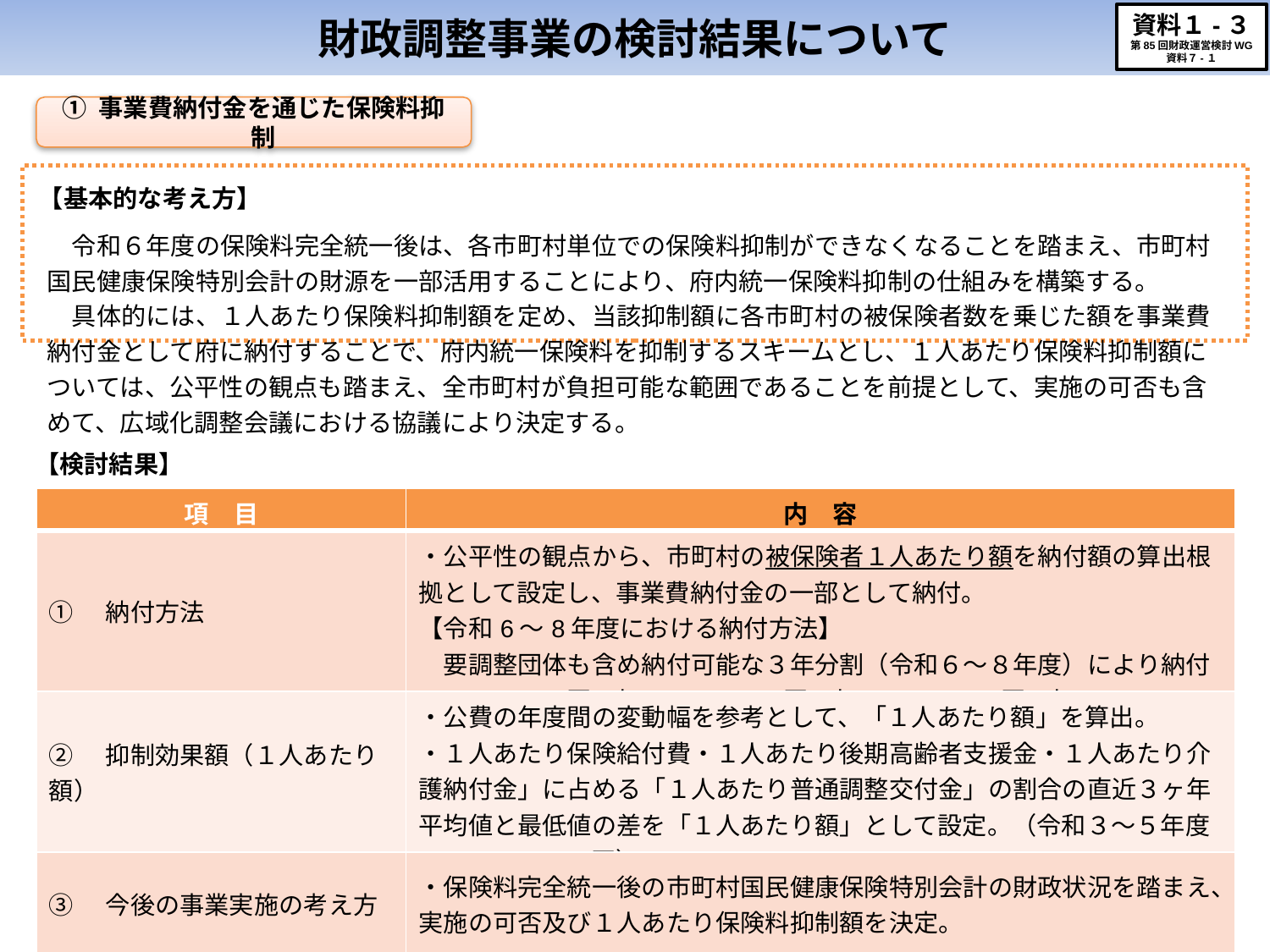

# 財政調整事業の検討結果について
資料１-３
第85回財政運営検討WG
資料７-１

① 事業費納付金を通じた保険料抑制

【基本的な考え方】
　令和６年度の保険料完全統一後は、各市町村単位での保険料抑制ができなくなることを踏まえ、市町村国民健康保険特別会計の財源を一部活用することにより、府内統一保険料抑制の仕組みを構築する。
　具体的には、１人あたり保険料抑制額を定め、当該抑制額に各市町村の被保険者数を乗じた額を事業費納付金として府に納付することで、府内統一保険料を抑制するスキームとし、１人あたり保険料抑制額については、公平性の観点も踏まえ、全市町村が負担可能な範囲であることを前提として、実施の可否も含めて、広域化調整会議における協議により決定する。
【検討結果】
| 項　目 | 内　容 |
| --- | --- |
| ①　納付方法 | ・公平性の観点から、市町村の被保険者１人あたり額を納付額の算出根拠として設定し、事業費納付金の一部として納付。 【令和6～8年度における納付方法】 　要調整団体も含め納付可能な３年分割（令和６～８年度）により納付 　R6：681円/人　R7：680円/人　R8：680円/人 |
| ②　抑制効果額（１人あたり額） | ・公費の年度間の変動幅を参考として、「１人あたり額」を算出。 ・１人あたり保険給付費・１人あたり後期高齢者支援金・１人あたり介護納付金」に占める「１人あたり普通調整交付金」の割合の直近３ヶ年平均値と最低値の差を「１人あたり額」として設定。（令和３～５年度ベース：2,041円） |
| ③　今後の事業実施の考え方 | ・保険料完全統一後の市町村国民健康保険特別会計の財政状況を踏まえ、実施の可否及び１人あたり保険料抑制額を決定。 |